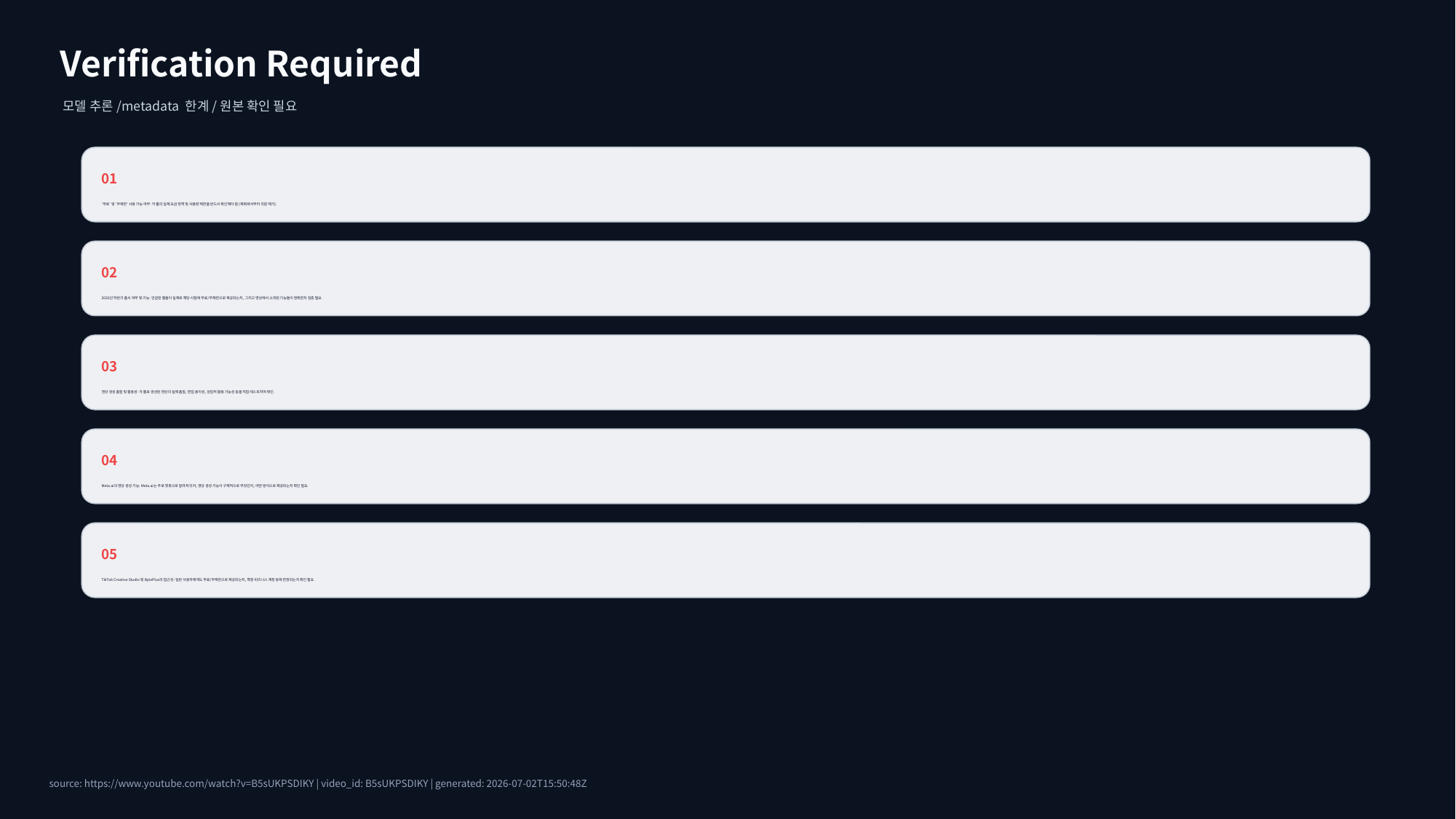

Verification Required
모델 추론/metadata 한계/원본 확인 필요

01
'무료' 및 '무제한' 사용 가능 여부: 각 툴의 실제 요금 정책 및 사용량 제한을 반드시 확인해야 함 (제목에서부터 의문 제기).

02
2026년 하반기 출시 여부 및 기능: 언급된 툴들이 실제로 해당 시점에 무료/무제한으로 제공되는지, 그리고 영상에서 소개된 기능들이 정확한지 검증 필요.

03
영상 생성 품질 및 활용성: 각 툴로 생성된 영상의 실제 품질, 편집 용이성, 상업적 활용 가능성 등을 직접 테스트하여 확인.

04
Meta.ai의 영상 생성 기능: Meta.ai는 주로 챗봇으로 알려져 있어, 영상 생성 기능이 구체적으로 무엇인지, 어떤 방식으로 제공되는지 확인 필요.

05
TikTok Creative Studio 및 BytePlus의 접근성: 일반 사용자에게도 무료/무제한으로 제공되는지, 특정 비즈니스 계정 등에 한정되는지 확인 필요.
source: https://www.youtube.com/watch?v=B5sUKPSDIKY | video_id: B5sUKPSDIKY | generated: 2026-07-02T15:50:48Z